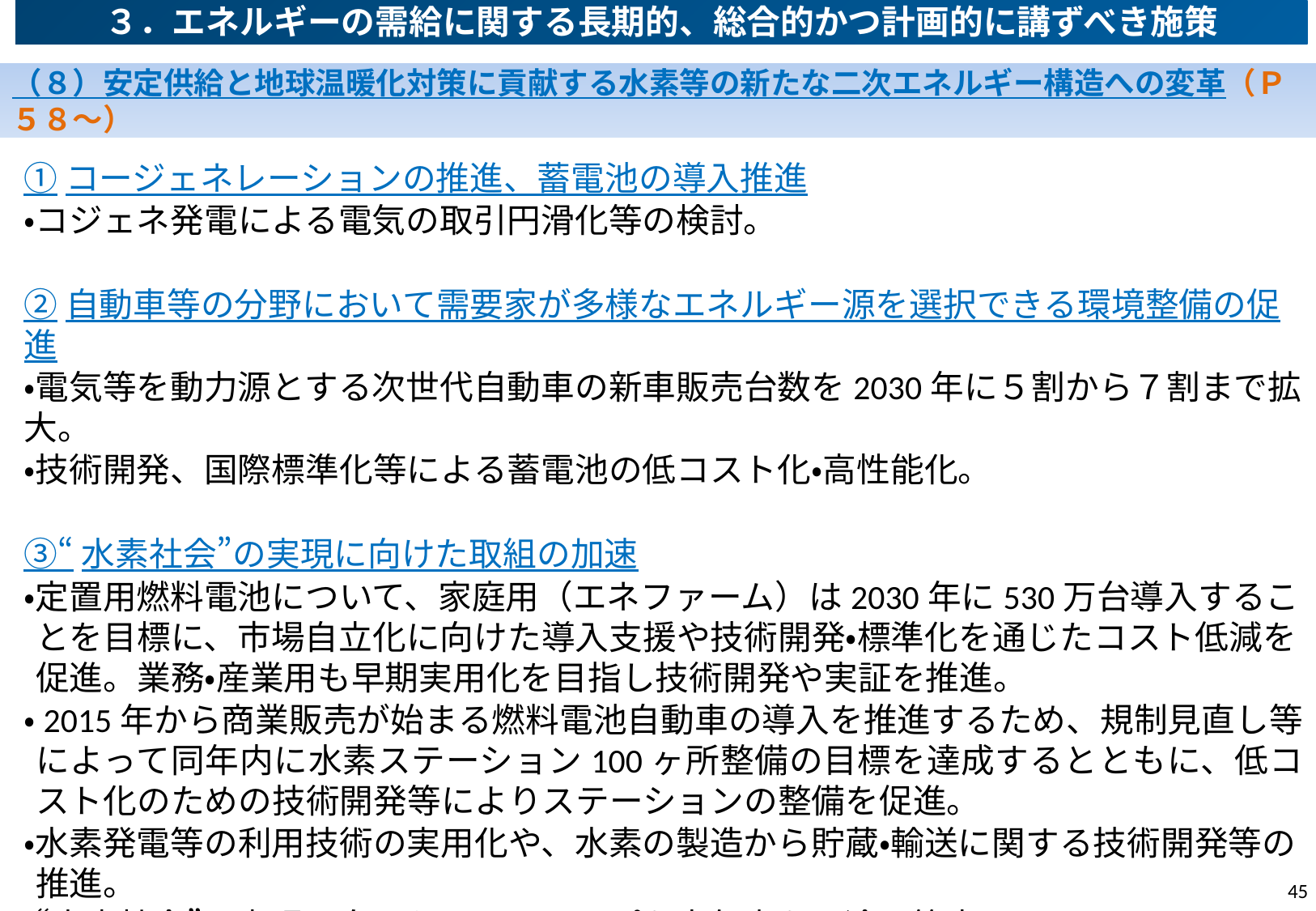

# ３．エネルギーの需給に関する長期的、総合的かつ計画的に講ずべき施策
（８）安定供給と地球温暖化対策に貢献する水素等の新たな二次エネルギー構造への変革（Ｐ５８～）
①コージェネレーションの推進、蓄電池の導入推進
・コジェネ発電による電気の取引円滑化等の検討。

②自動車等の分野において需要家が多様なエネルギー源を選択できる環境整備の促進
・電気等を動力源とする次世代自動車の新車販売台数を2030年に５割から７割まで拡大。
・技術開発、国際標準化等による蓄電池の低コスト化・高性能化。

③“水素社会”の実現に向けた取組の加速
・定置用燃料電池について、家庭用（エネファーム）は2030年に530万台導入することを目標に、市場自立化に向けた導入支援や技術開発・標準化を通じたコスト低減を促進。業務・産業用も早期実用化を目指し技術開発や実証を推進。
・2015年から商業販売が始まる燃料電池自動車の導入を推進するため、規制見直し等によって同年内に水素ステーション100ヶ所整備の目標を達成するとともに、低コスト化のための技術開発等によりステーションの整備を促進。
・水素発電等の利用技術の実用化や、水素の製造から貯蔵・輸送に関する技術開発等の推進。
・“水素社会”の実現に向けたロードマップを本年春を目途に策定。

45